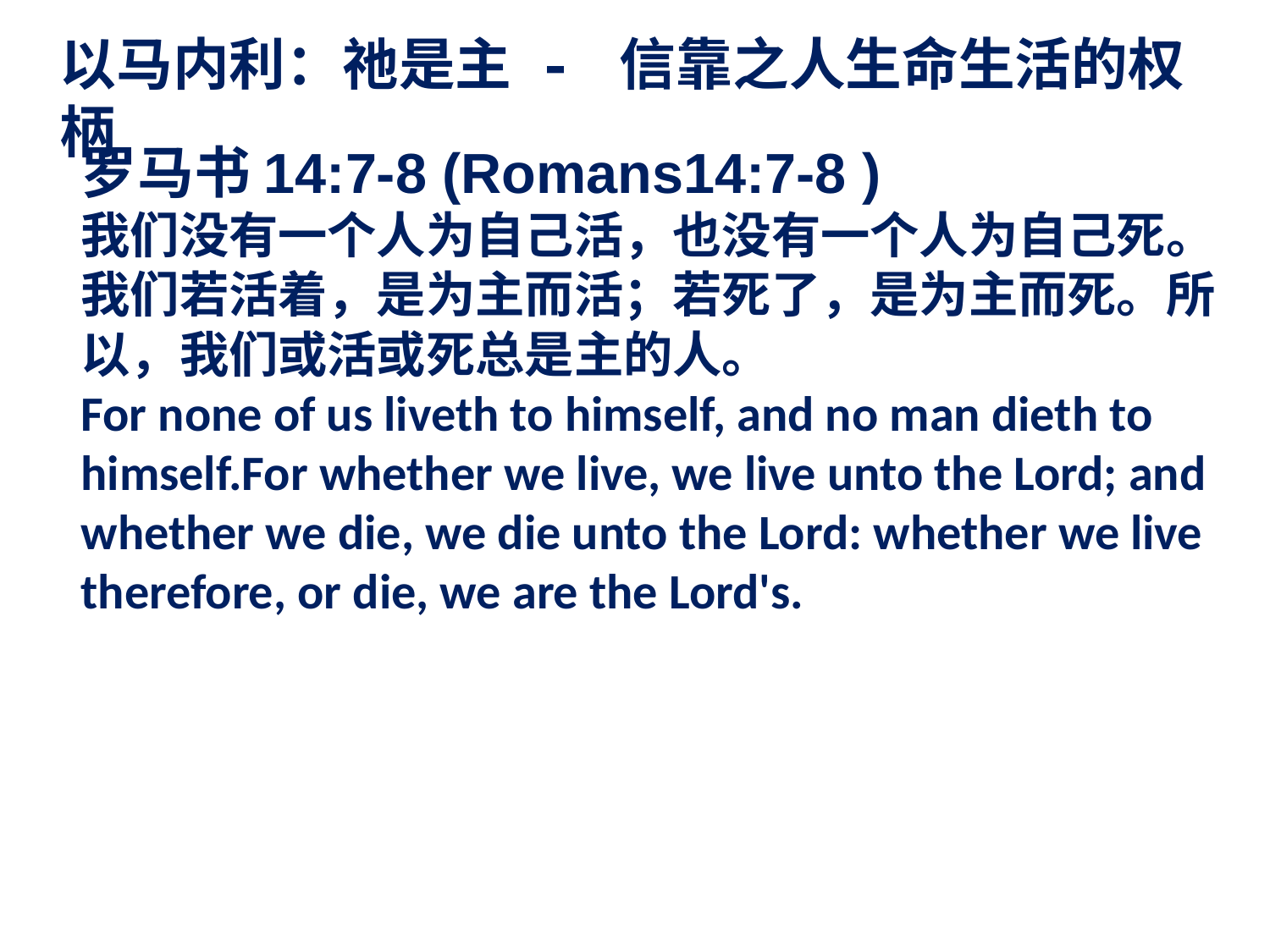

以马内利：祂是主 - 信靠之人生命生活的权柄
罗马书14:7-8 (Romans14:7-8 )
我们没有一个人为自己活，也没有一个人为自己死。 我们若活着，是为主而活；若死了，是为主而死。所以，我们或活或死总是主的人。
For none of us liveth to himself, and no man dieth to himself.For whether we live, we live unto the Lord; and whether we die, we die unto the Lord: whether we live therefore, or die, we are the Lord's.